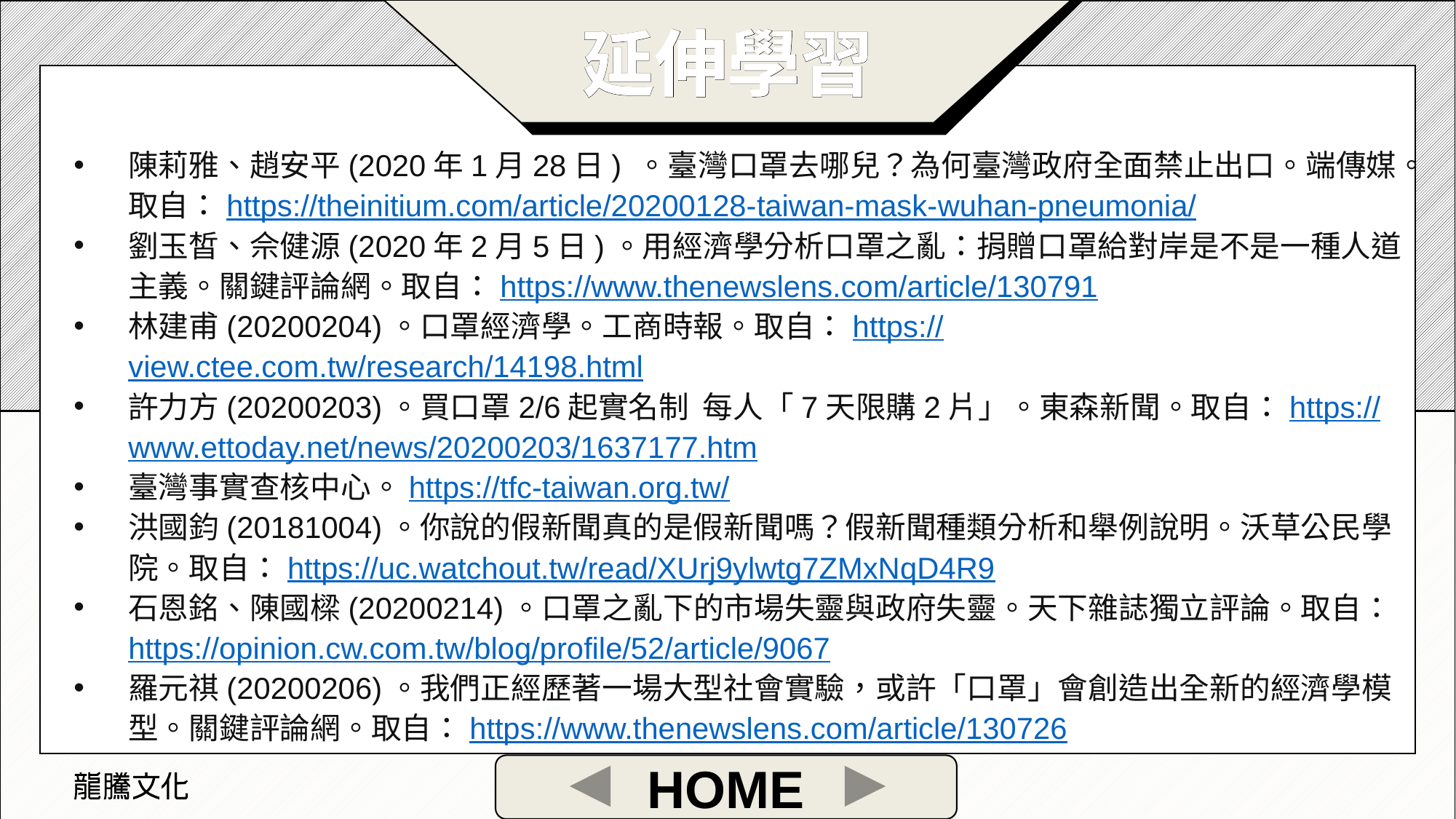

陳莉雅、趙安平(2020年1月28日) 。臺灣口罩去哪兒？為何臺灣政府全面禁止出口。端傳媒。取自：https://theinitium.com/article/20200128-taiwan-mask-wuhan-pneumonia/
劉玉皙、佘健源(2020年2月5日)。用經濟學分析口罩之亂：捐贈口罩給對岸是不是一種人道主義。關鍵評論網。取自：https://www.thenewslens.com/article/130791
林建甫(20200204)。口罩經濟學。工商時報。取自：https://view.ctee.com.tw/research/14198.html
許力方(20200203)。買口罩2/6起實名制  每人「7天限購2片」。東森新聞。取自：https://www.ettoday.net/news/20200203/1637177.htm
臺灣事實查核中心。https://tfc-taiwan.org.tw/
洪國鈞(20181004)。你說的假新聞真的是假新聞嗎？假新聞種類分析和舉例說明。沃草公民學院。取自：https://uc.watchout.tw/read/XUrj9ylwtg7ZMxNqD4R9
石恩銘、陳國樑(20200214)。口罩之亂下的市場失靈與政府失靈。天下雜誌獨立評論。取自：https://opinion.cw.com.tw/blog/profile/52/article/9067
羅元祺(20200206)。我們正經歷著一場大型社會實驗，或許「口罩」會創造出全新的經濟學模型。關鍵評論網。取自：https://www.thenewslens.com/article/130726